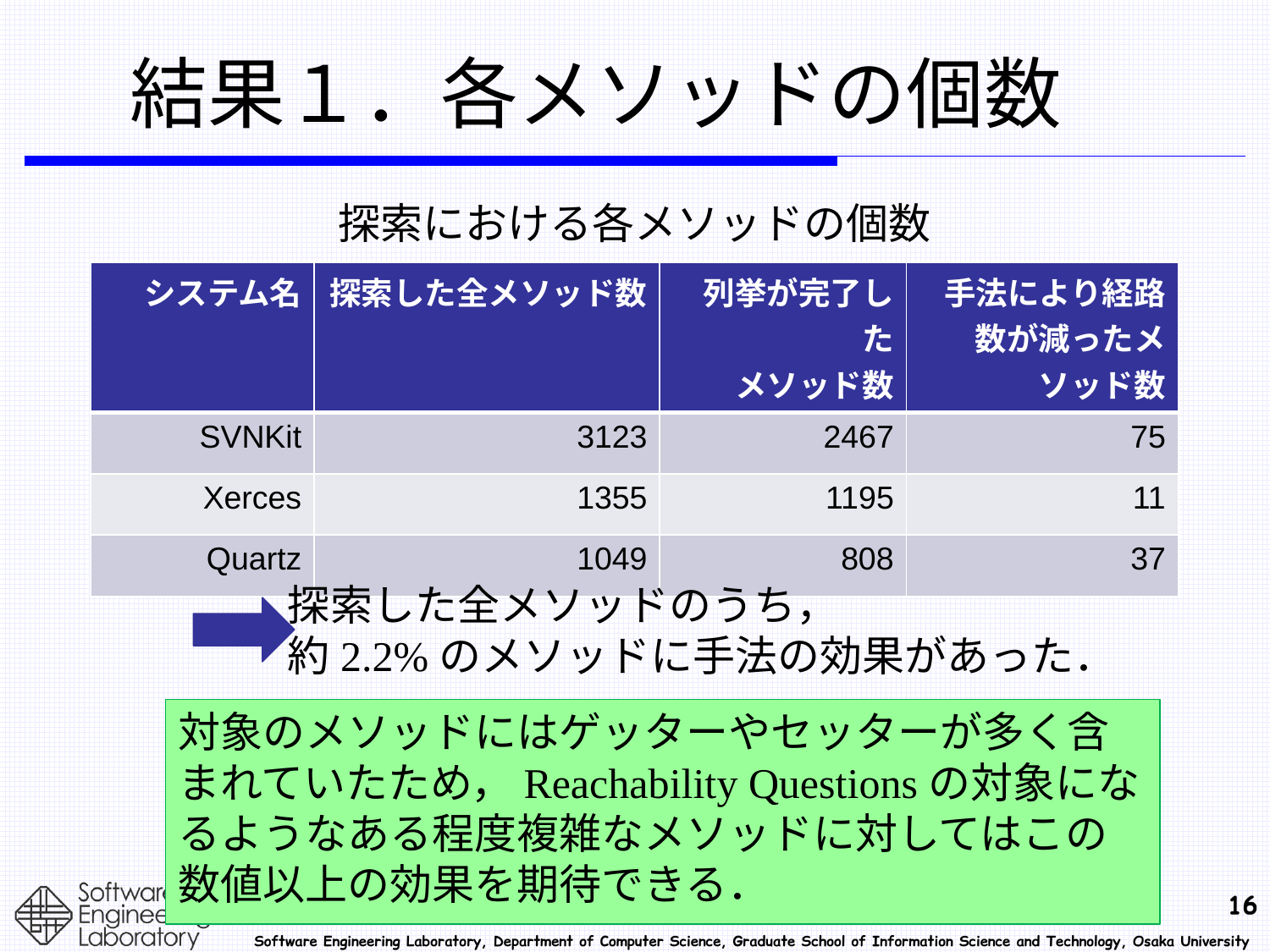

# 結果１．各メソッドの個数
探索における各メソッドの個数
| システム名 | 探索した全メソッド数 | 列挙が完了した メソッド数 | 手法により経路数が減ったメソッド数 |
| --- | --- | --- | --- |
| SVNKit | 3123 | 2467 | 75 |
| Xerces | 1355 | 1195 | 11 |
| Quartz | 1049 | 808 | 37 |
探索した全メソッドのうち，
約2.2%のメソッドに手法の効果があった．

対象のメソッドにはゲッターやセッターが多く含まれていたため，Reachability Questionsの対象になるようなある程度複雑なメソッドに対してはこの数値以上の効果を期待できる．